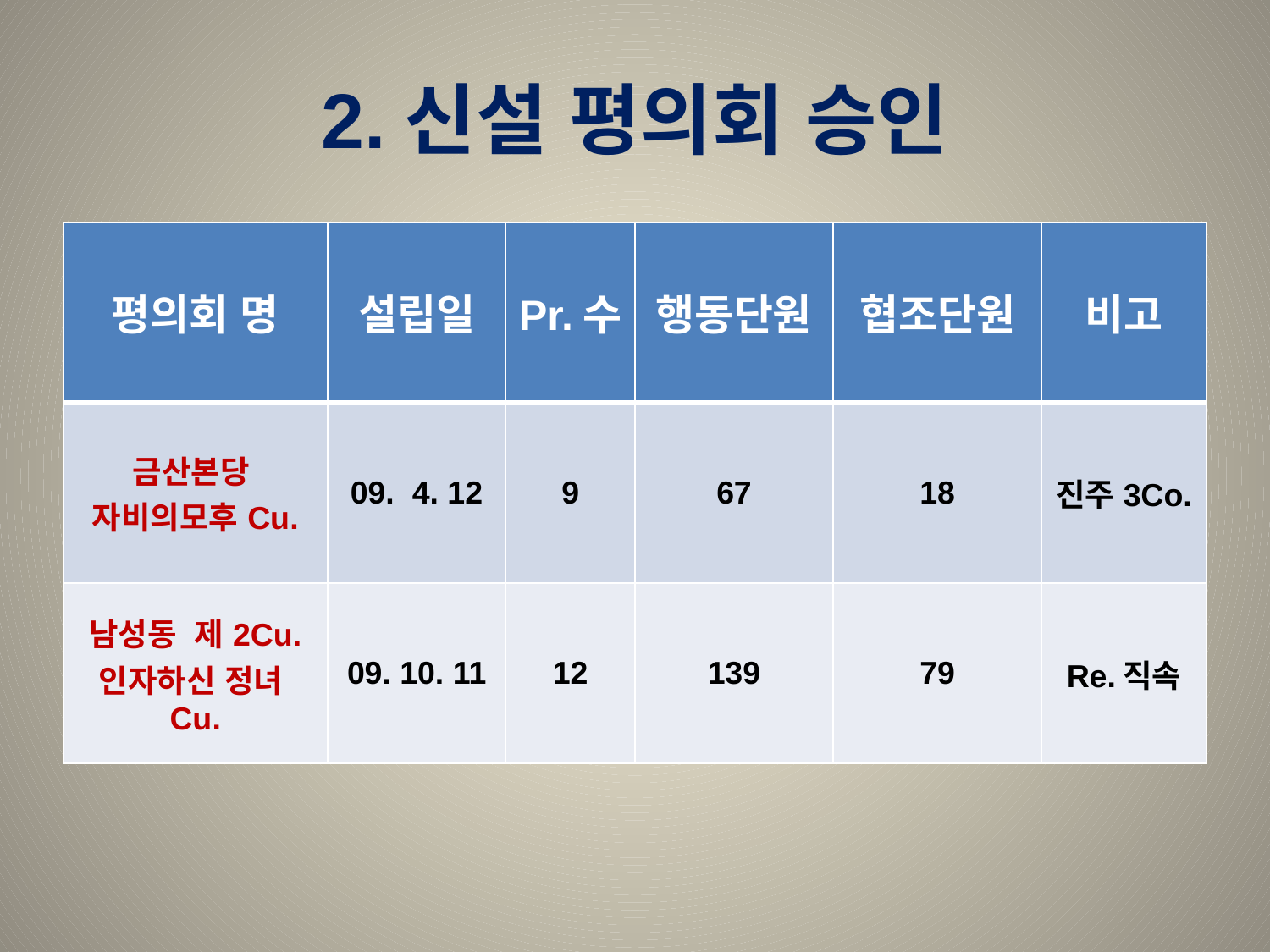

# 2.신설 평의회 승인
| 평의회 명 | 설립일 | Pr.수 | 행동단원 | 협조단원 | 비고 |
| --- | --- | --- | --- | --- | --- |
| 금산본당 자비의모후Cu. | 09. 4. 12 | 9 | 67 | 18 | 진주3Co. |
| 남성동 제2Cu. 인자하신 정녀Cu. | 09. 10. 11 | 12 | 139 | 79 | Re.직속 |